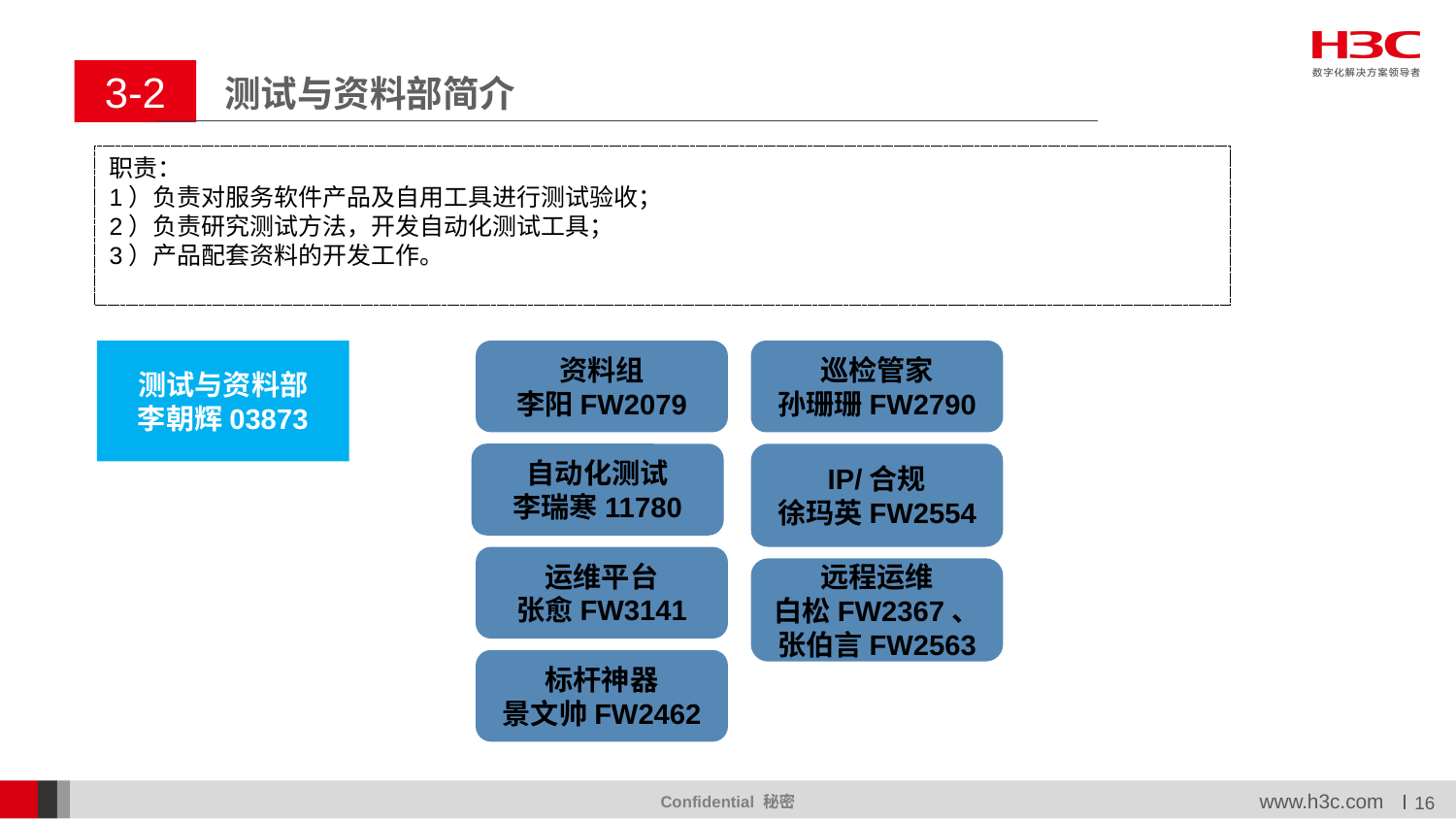

3-2
测试与资料部简介
职责：
1）负责对服务软件产品及自用工具进行测试验收；
2）负责研究测试方法，开发自动化测试工具；
3）产品配套资料的开发工作。

测试与资料部
李朝辉03873
资料组
李阳FW2079
巡检管家
孙珊珊FW2790
自动化测试
李瑞寒11780
IP/合规
徐玛英FW2554
运维平台
张愈FW3141
远程运维
白松FW2367、张伯言FW2563
标杆神器
景文帅FW2462